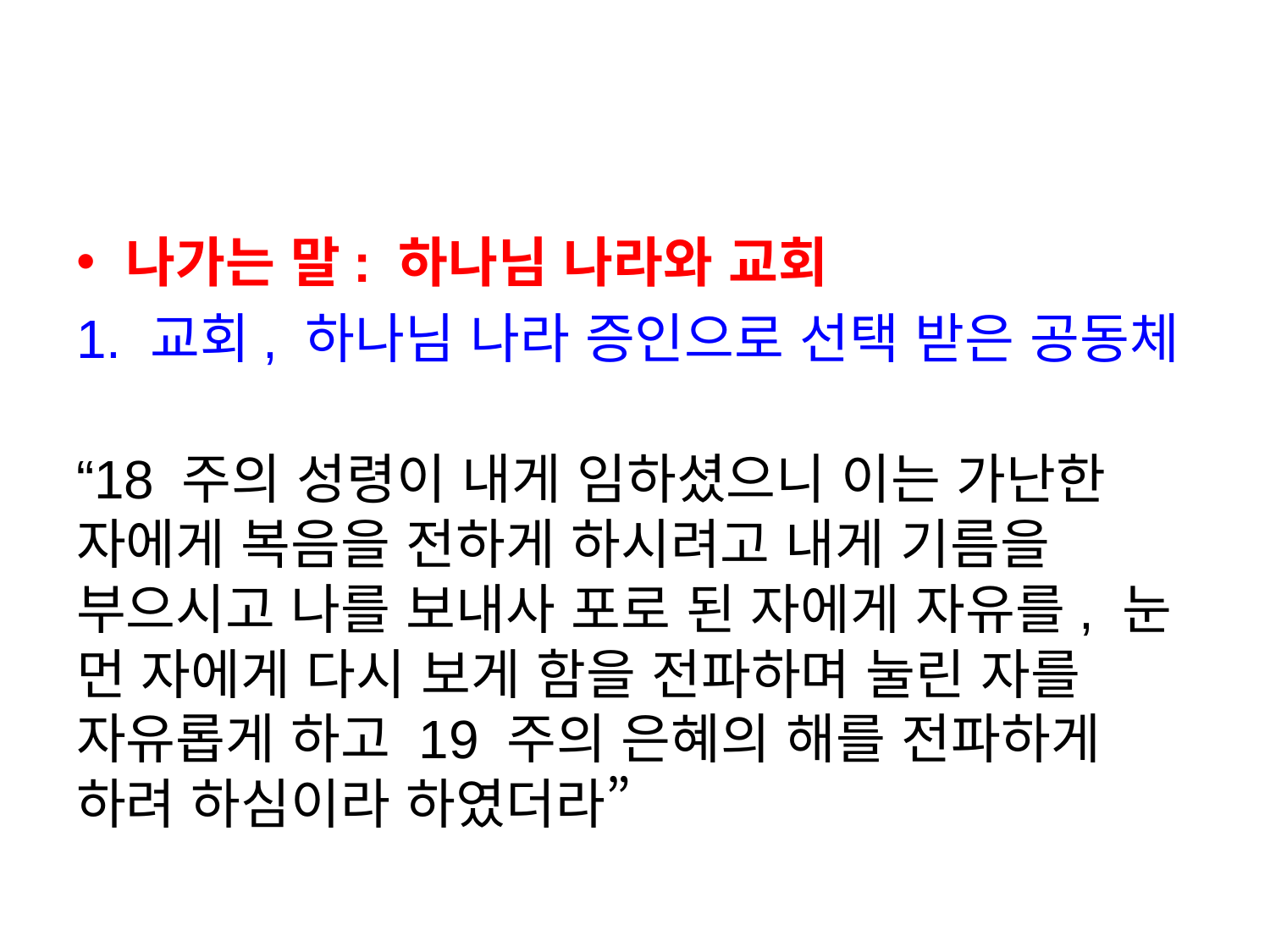

#
나가는 말: 하나님 나라와 교회
교회, 하나님 나라 증인으로 선택 받은 공동체
“18 주의 성령이 내게 임하셨으니 이는 가난한 자에게 복음을 전하게 하시려고 내게 기름을 부으시고 나를 보내사 포로 된 자에게 자유를, 눈 먼 자에게 다시 보게 함을 전파하며 눌린 자를 자유롭게 하고 19 주의 은혜의 해를 전파하게 하려 하심이라 하였더라”